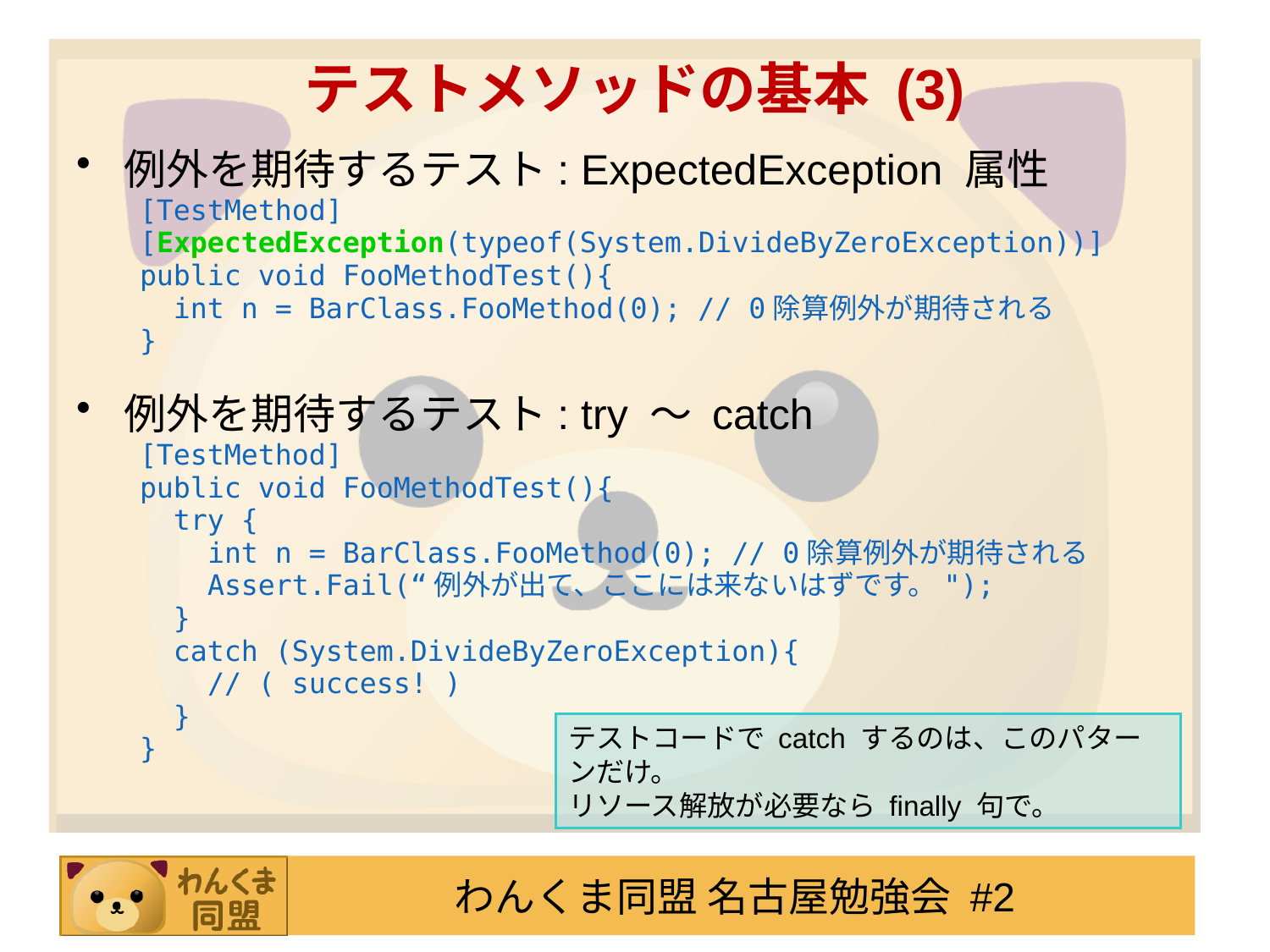

テストメソッドの基本 (3)
例外を期待するテスト: ExpectedException 属性
[TestMethod]
[ExpectedException(typeof(System.DivideByZeroException))]
public void FooMethodTest(){
  int n = BarClass.FooMethod(0); // 0除算例外が期待される
}

例外を期待するテスト: try ～ catch
[TestMethod]
public void FooMethodTest(){
  try {
    int n = BarClass.FooMethod(0); // 0除算例外が期待される
    Assert.Fail(“例外が出て、ここには来ないはずです。");
  }
  catch (System.DivideByZeroException){
    // ( success! )
  }
}
テストコードで catch するのは、このパターンだけ。
リソース解放が必要なら finally 句で。